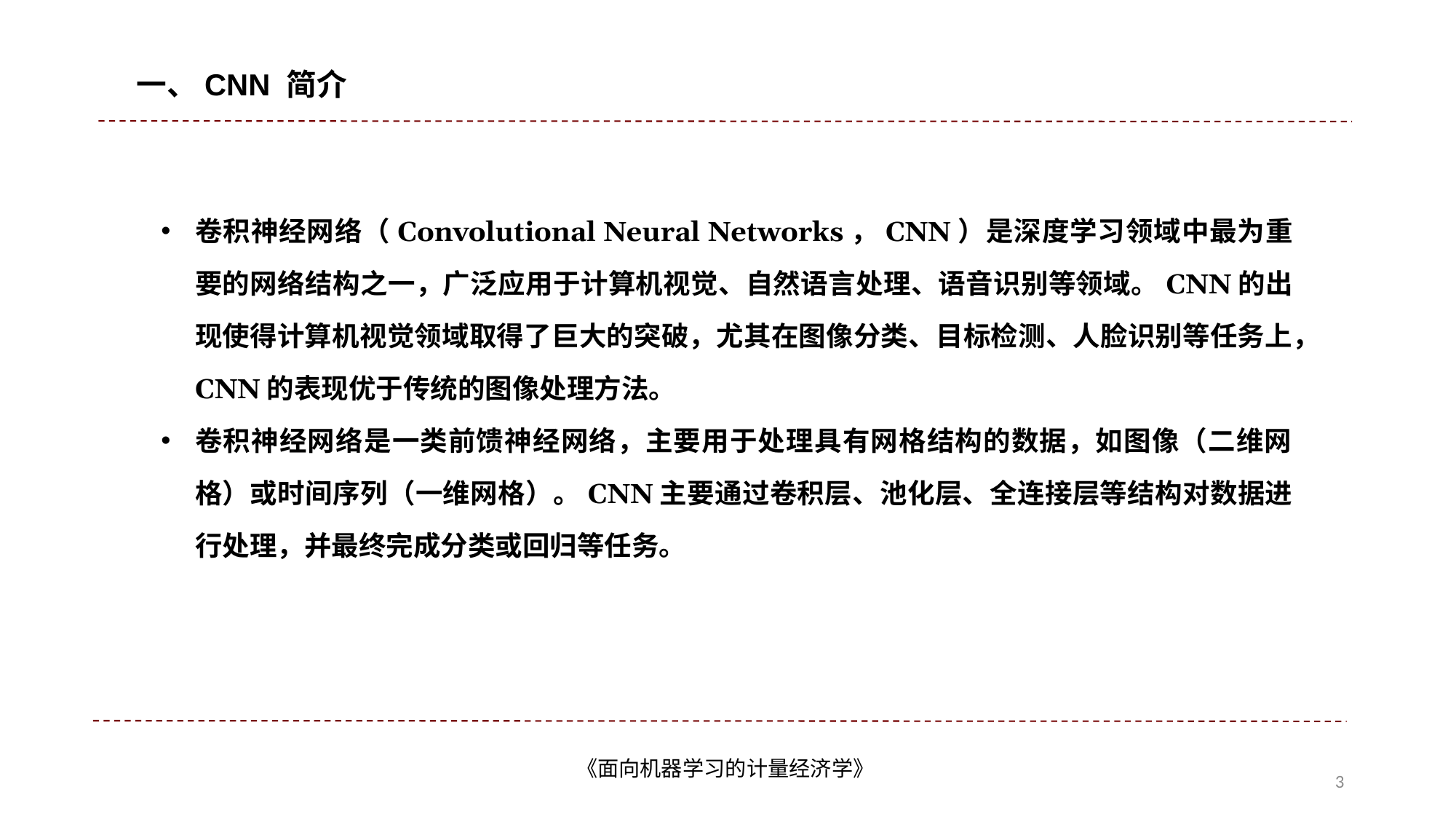

一、CNN 简介
卷积神经网络（Convolutional Neural Networks，CNN）是深度学习领域中最为重要的网络结构之一，广泛应用于计算机视觉、自然语言处理、语音识别等领域。CNN的出现使得计算机视觉领域取得了巨大的突破，尤其在图像分类、目标检测、人脸识别等任务上，CNN的表现优于传统的图像处理方法。
卷积神经网络是一类前馈神经网络，主要用于处理具有网格结构的数据，如图像（二维网格）或时间序列（一维网格）。CNN主要通过卷积层、池化层、全连接层等结构对数据进行处理，并最终完成分类或回归等任务。

2025年7月
《面向机器学习的计量经济学》
3